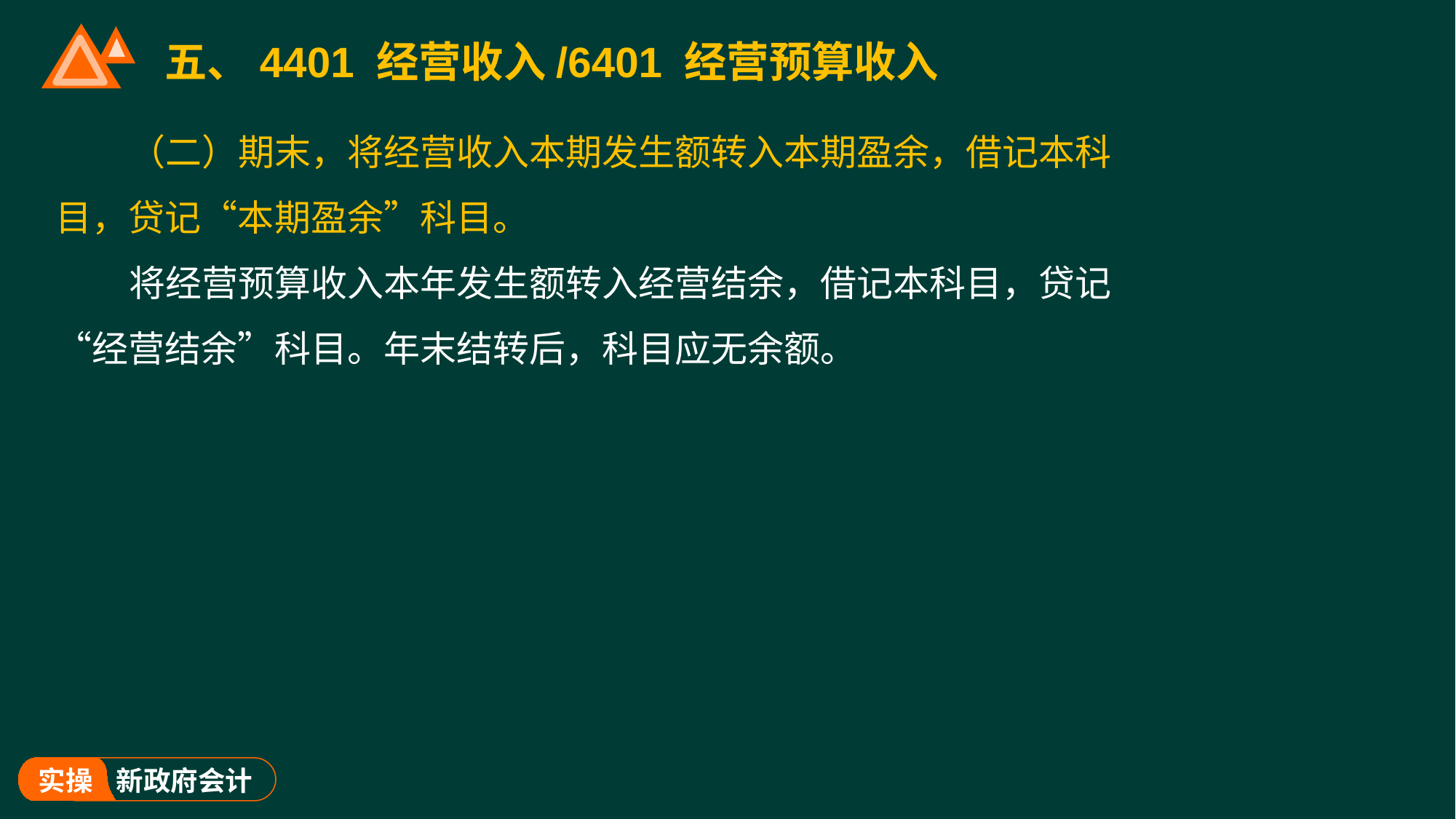

# 五、4401 经营收入/6401 经营预算收入
（二）期末，将经营收入本期发生额转入本期盈余，借记本科目，贷记“本期盈余”科目。
将经营预算收入本年发生额转入经营结余，借记本科目，贷记“经营结余”科目。年末结转后，科目应无余额。